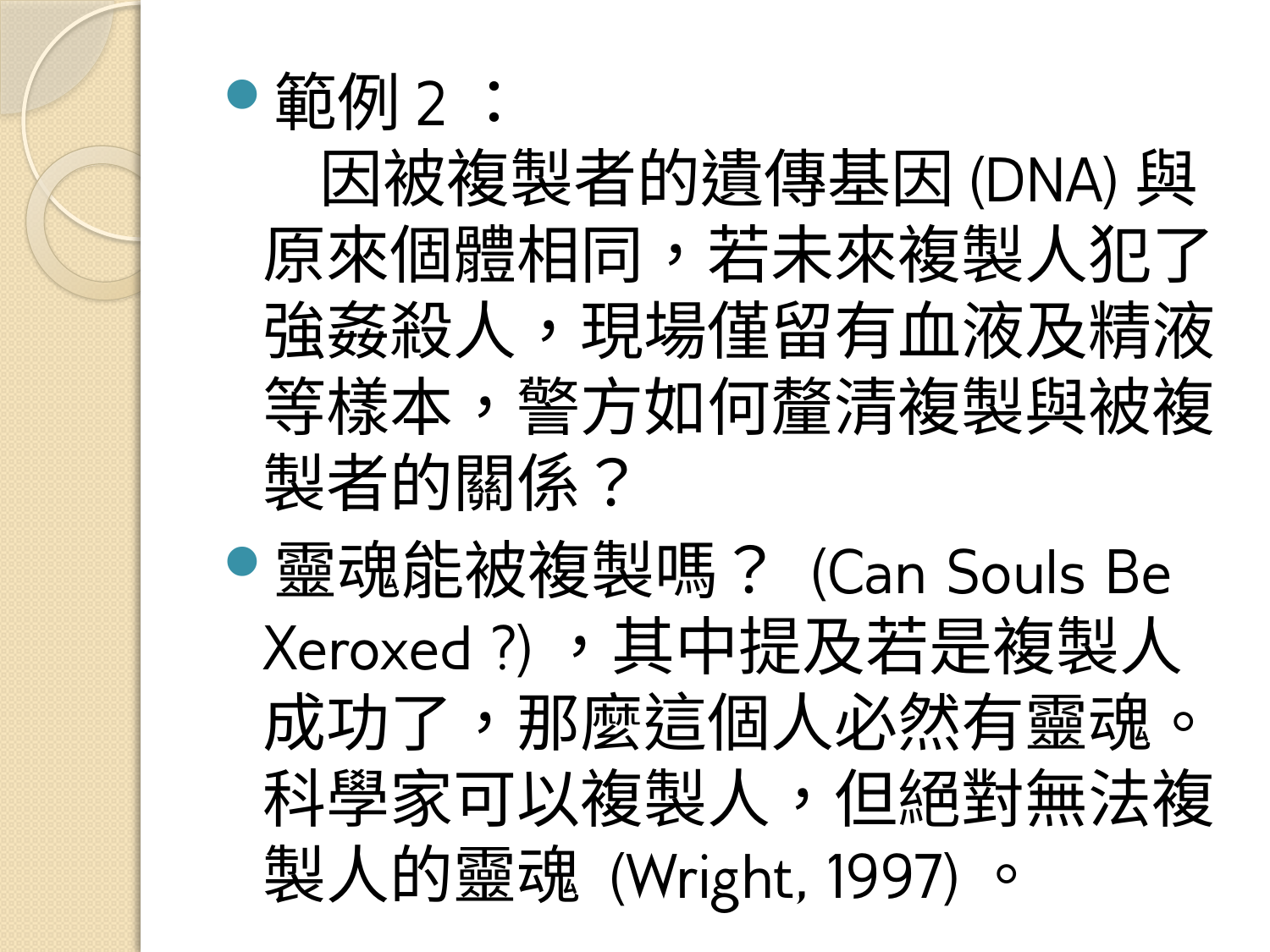

#
範例2：
    因被複製者的遺傳基因(DNA)與原來個體相同，若未來複製人犯了強姦殺人，現場僅留有血液及精液等樣本，警方如何釐清複製與被複製者的關係？
靈魂能被複製嗎？ (Can Souls Be Xeroxed ?)，其中提及若是複製人成功了，那麼這個人必然有靈魂。科學家可以複製人，但絕對無法複製人的靈魂 (Wright, 1997)。